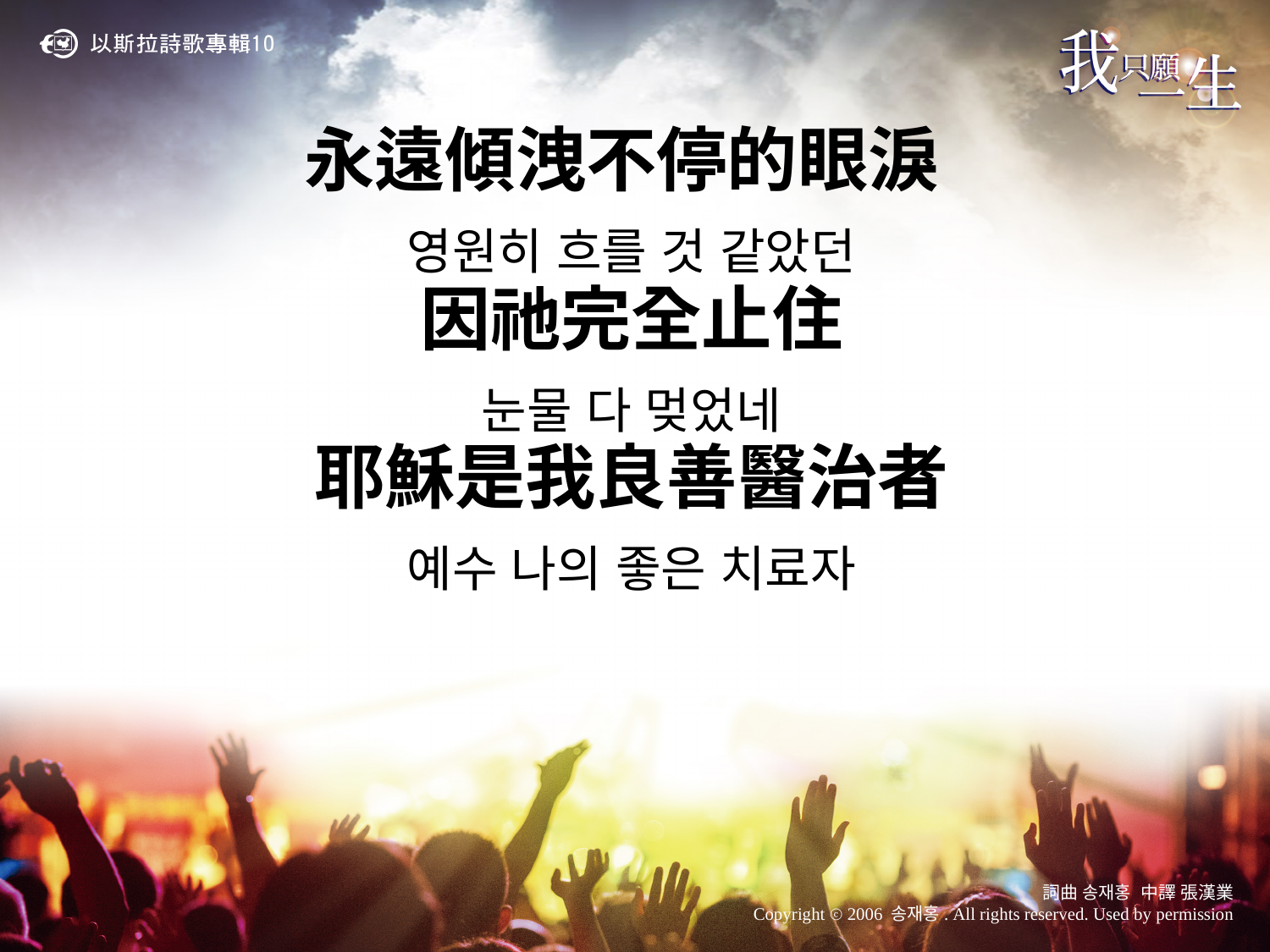

永遠傾洩不停的眼淚
영원히 흐를 것 같았던
因祂完全止住
눈물 다 멎었네
耶穌是我良善醫治者
예수 나의 좋은 치료자
詞曲 송재홍  中譯 張漢業
Copyright ⓒ 2006 송재홍. All rights reserved. Used by permission